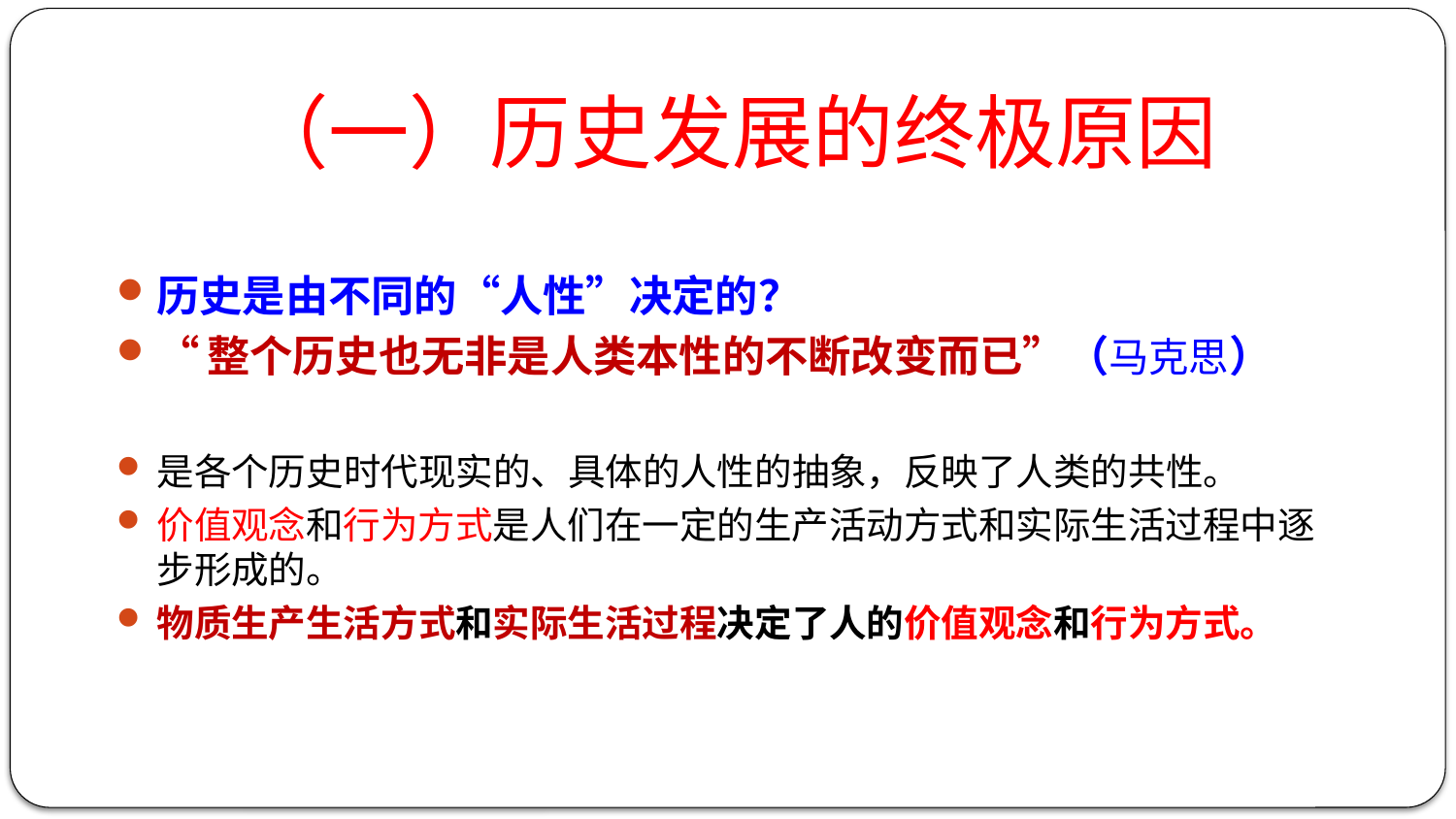

# （一）历史发展的终极原因
历史是由不同的“人性”决定的？
“整个历史也无非是人类本性的不断改变而已”（马克思）

是各个历史时代现实的、具体的人性的抽象，反映了人类的共性。
价值观念和行为方式是人们在一定的生产活动方式和实际生活过程中逐步形成的。
物质生产生活方式和实际生活过程决定了人的价值观念和行为方式。